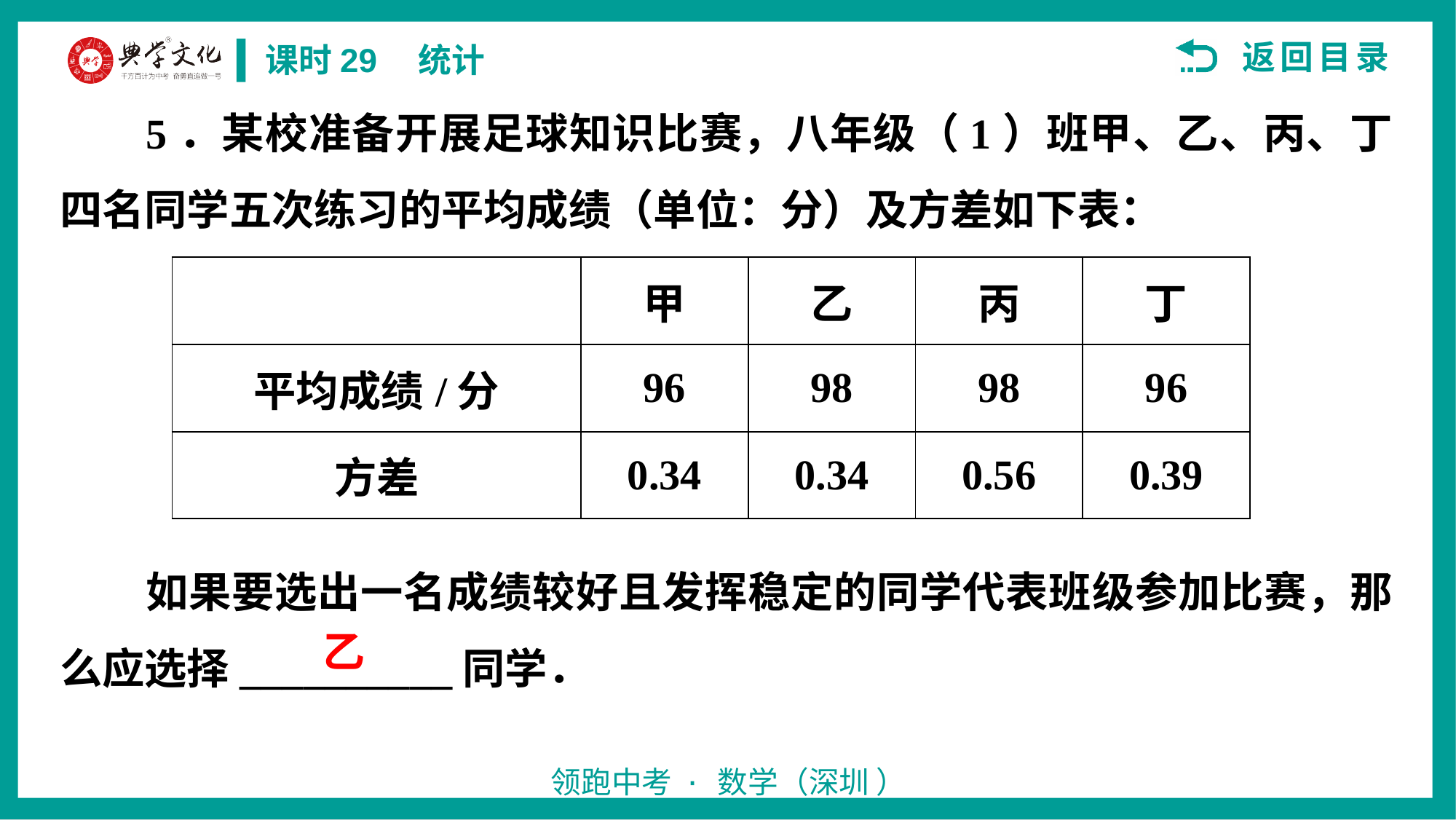

5．某校准备开展足球知识比赛，八年级（1）班甲、乙、丙、丁四名同学五次练习的平均成绩（单位：分）及方差如下表：

如果要选出一名成绩较好且发挥稳定的同学代表班级参加比赛，那么应选择__________同学．
|  | 甲 | 乙 | 丙 | 丁 |
| --- | --- | --- | --- | --- |
| 平均成绩/分 | 96 | 98 | 98 | 96 |
| 方差 | 0.34 | 0.34 | 0.56 | 0.39 |
乙